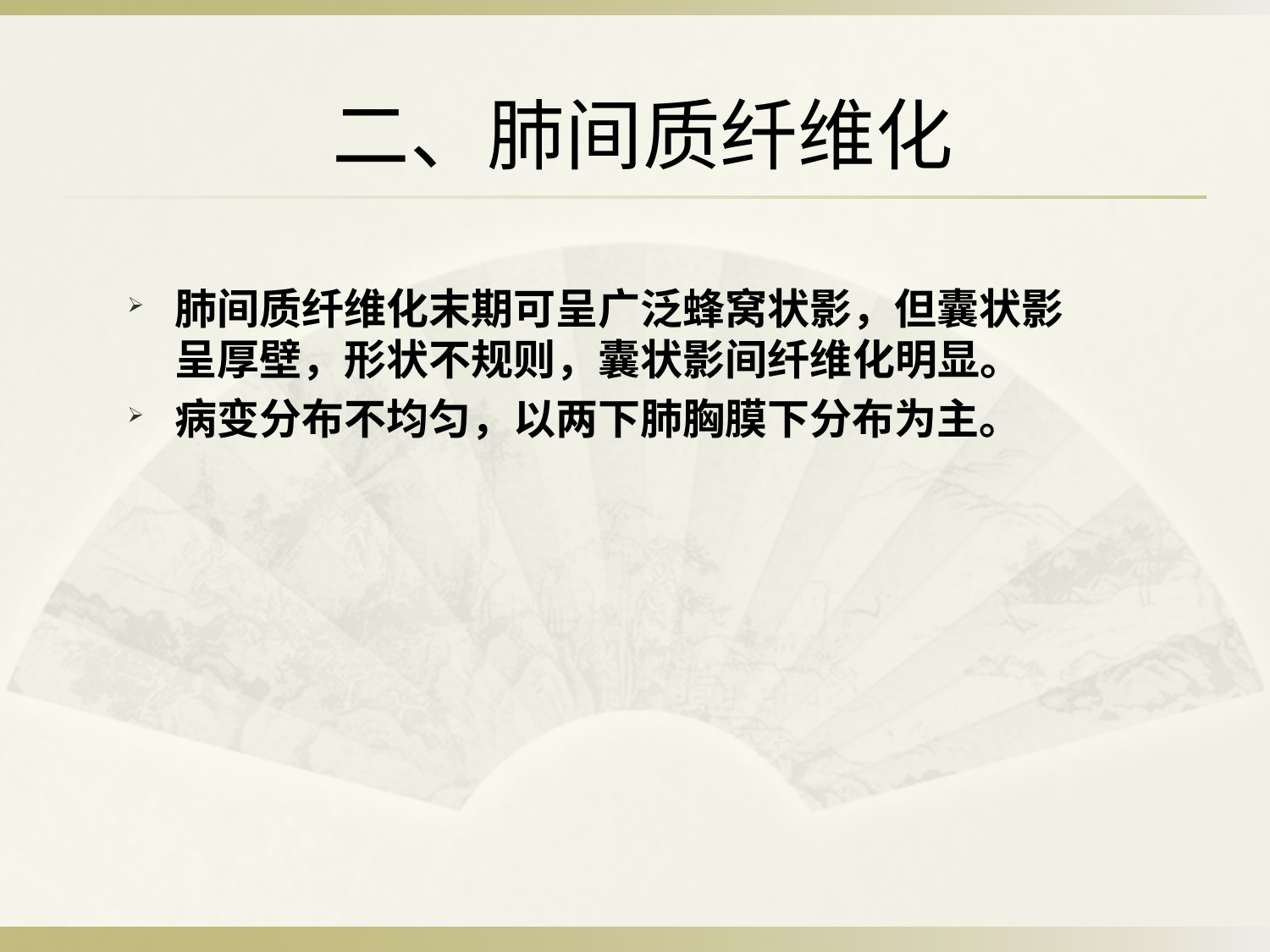

二、肺间质纤维化
肺间质纤维化末期可呈广泛蜂窝状影，但囊状影呈厚壁，形状不规则，囊状影间纤维化明显。
病变分布不均匀，以两下肺胸膜下分布为主。